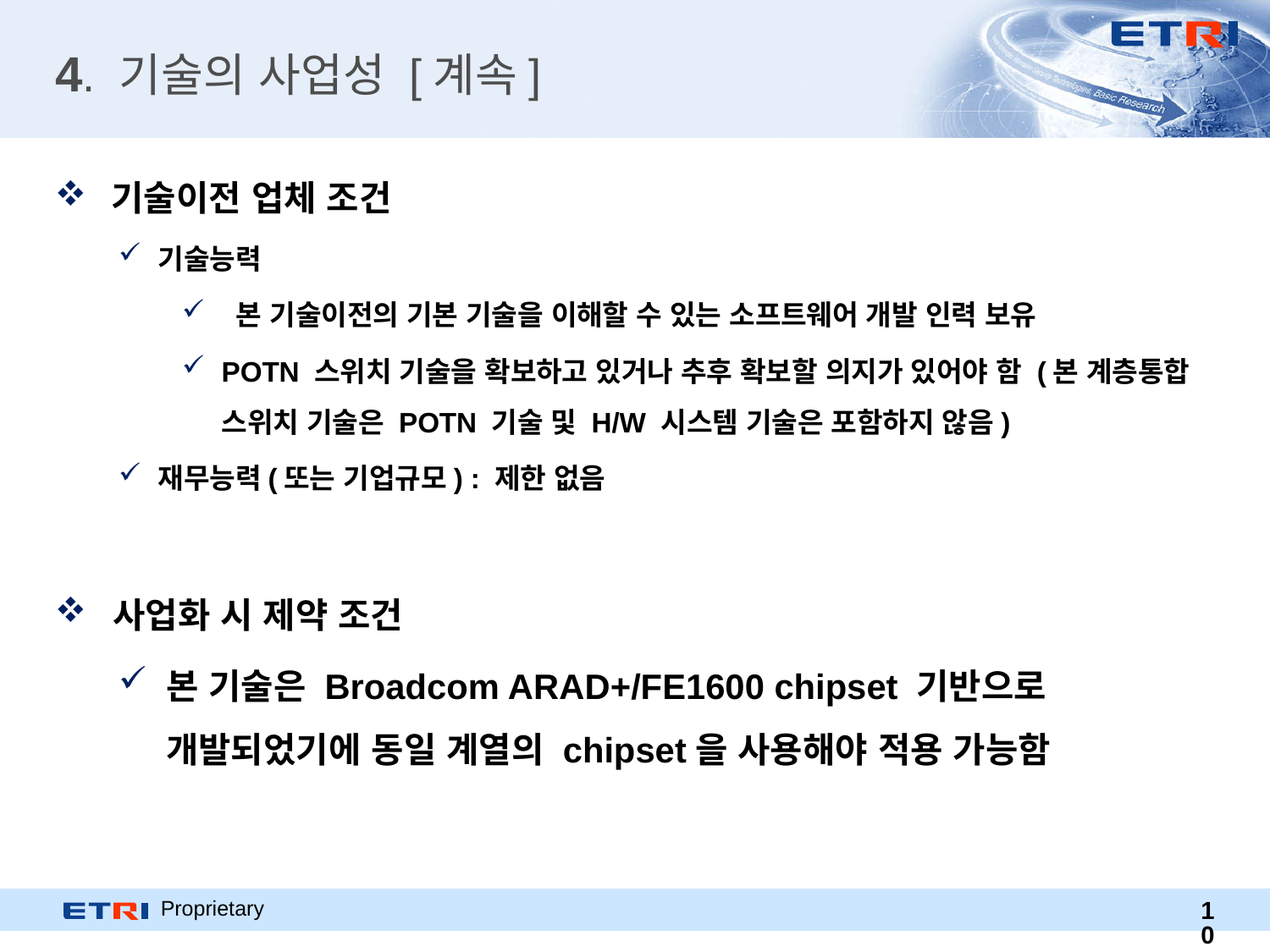

# 4. 기술의 사업성 [계속]
 기술이전 업체 조건
기술능력
 본 기술이전의 기본 기술을 이해할 수 있는 소프트웨어 개발 인력 보유
POTN 스위치 기술을 확보하고 있거나 추후 확보할 의지가 있어야 함 (본 계층통합 스위치 기술은 POTN 기술 및 H/W 시스템 기술은 포함하지 않음)
재무능력(또는 기업규모) : 제한 없음

 사업화 시 제약 조건
본 기술은 Broadcom ARAD+/FE1600 chipset 기반으로 개발되었기에 동일 계열의 chipset을 사용해야 적용 가능함

10